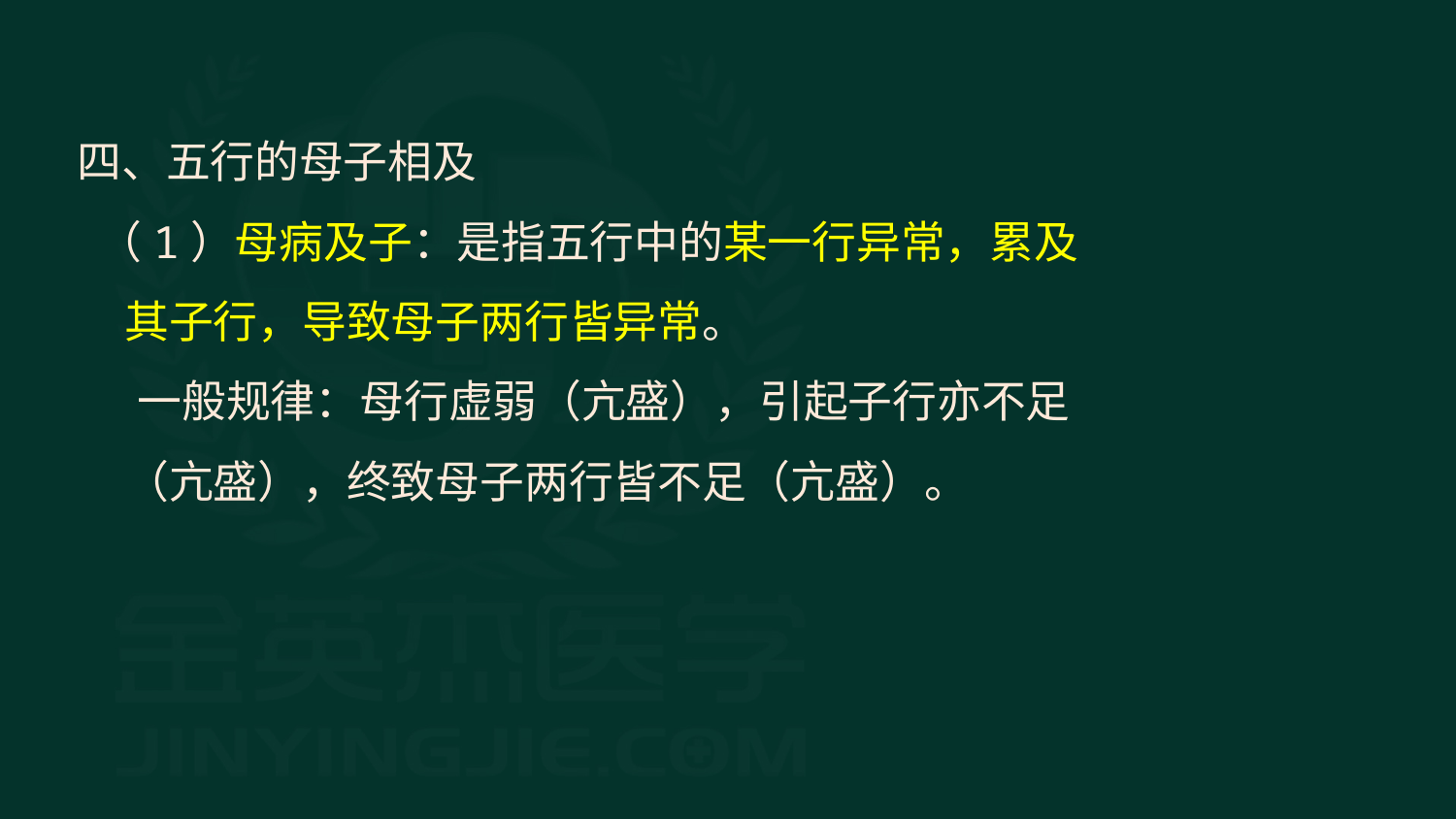

四、五行的母子相及
 （1）母病及子：是指五行中的某一行异常，累及其子行，导致母子两行皆异常。
     一般规律：母行虚弱（亢盛），引起子行亦不足（亢盛），终致母子两行皆不足（亢盛）。